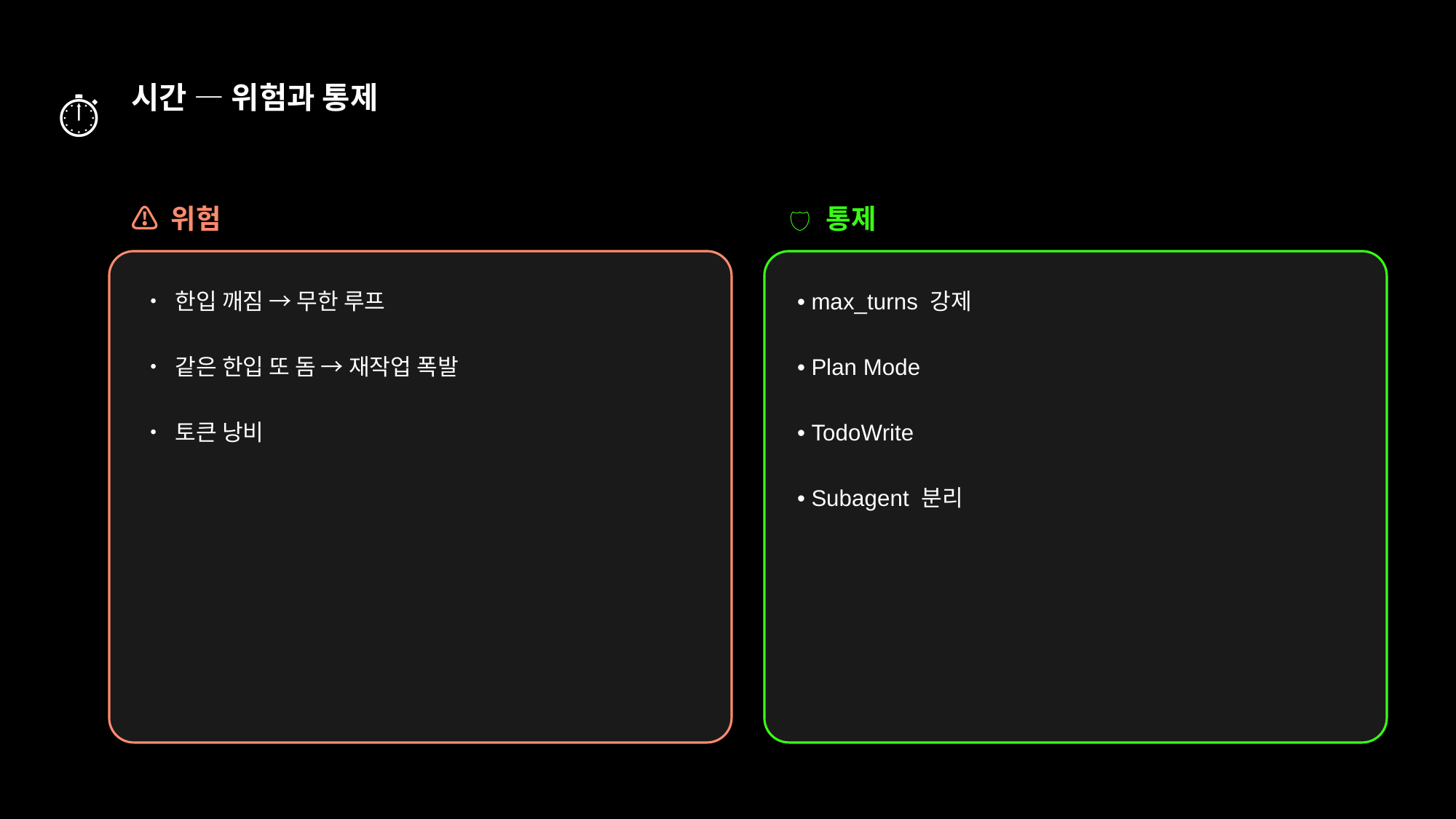

⏱
시간 — 위험과 통제
⚠ 위험
🛡 통제

• 한입 깨짐 → 무한 루프
• max_turns 강제
• 같은 한입 또 돔 → 재작업 폭발
• Plan Mode
• 토큰 낭비
• TodoWrite
• Subagent 분리